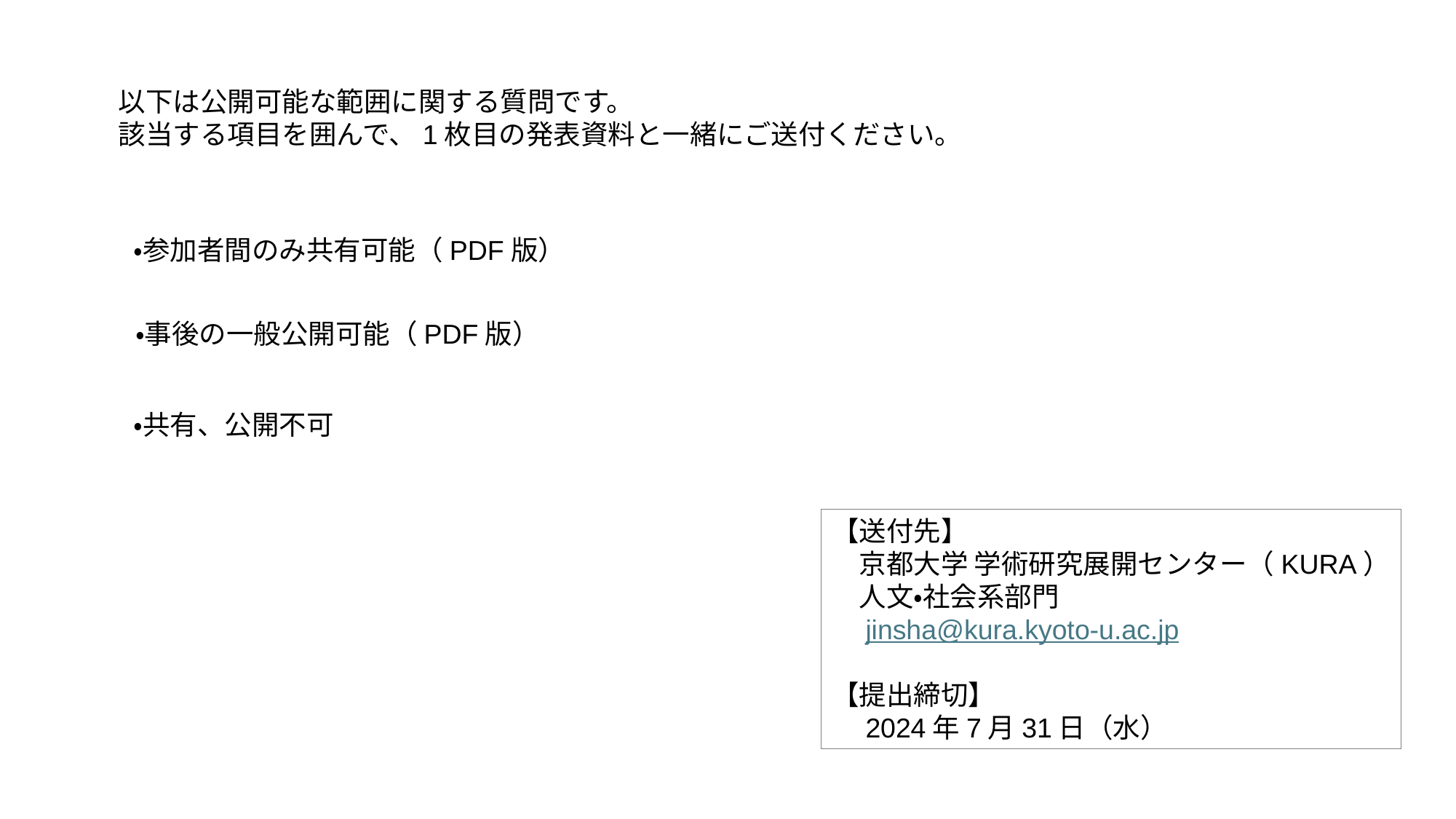

以下は公開可能な範囲に関する質問です。
該当する項目を囲んで、1枚目の発表資料と一緒にご送付ください。
・参加者間のみ共有可能（PDF版）
・事後の一般公開可能（PDF版）
・共有、公開不可
【送付先】
　京都大学 学術研究展開センター（KURA）
　人文・社会系部門
　jinsha@kura.kyoto-u.ac.jp

【提出締切】
　2024年7月31日（水）